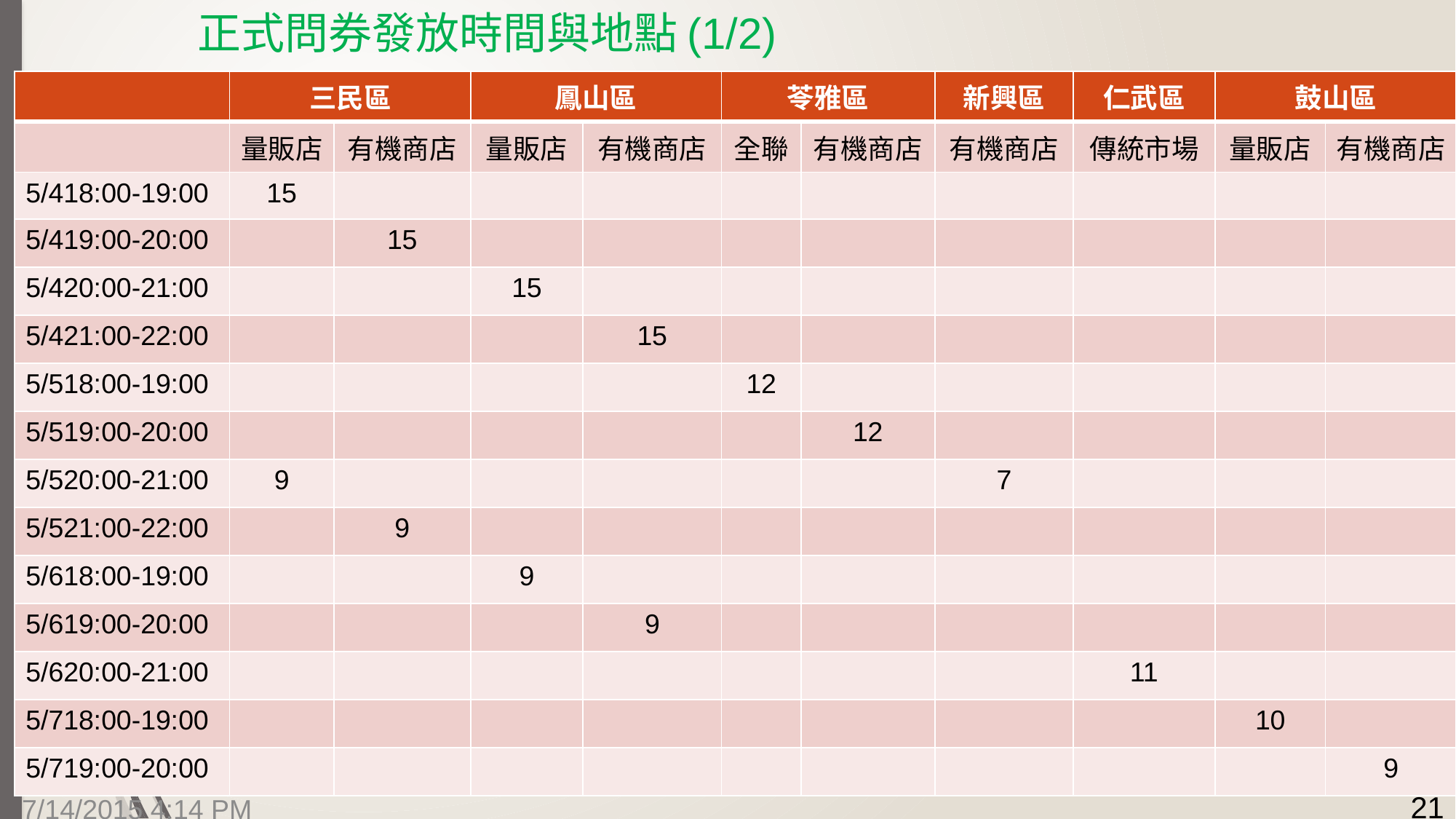

# 正式問券發放時間與地點(1/2)
|  | 三民區 |  | 鳳山區 |  | 苓雅區 |  | 新興區 | 仁武區 | 鼓山區 |  |
| --- | --- | --- | --- | --- | --- | --- | --- | --- | --- | --- |
|  | 量販店 | 有機商店 | 量販店 | 有機商店 | 全聯 | 有機商店 | 有機商店 | 傳統市場 | 量販店 | 有機商店 |
| 5/418:00-19:00 | 15 |  |  |  |  |  |  |  |  |  |
| 5/419:00-20:00 |  | 15 |  |  |  |  |  |  |  |  |
| 5/420:00-21:00 |  |  | 15 |  |  |  |  |  |  |  |
| 5/421:00-22:00 |  |  |  | 15 |  |  |  |  |  |  |
| 5/518:00-19:00 |  |  |  |  | 12 |  |  |  |  |  |
| 5/519:00-20:00 |  |  |  |  |  | 12 |  |  |  |  |
| 5/520:00-21:00 | 9 |  |  |  |  |  | 7 |  |  |  |
| 5/521:00-22:00 |  | 9 |  |  |  |  |  |  |  |  |
| 5/618:00-19:00 |  |  | 9 |  |  |  |  |  |  |  |
| 5/619:00-20:00 |  |  |  | 9 |  |  |  |  |  |  |
| 5/620:00-21:00 |  |  |  |  |  |  |  | 11 |  |  |
| 5/718:00-19:00 |  |  |  |  |  |  |  |  | 10 |  |
| 5/719:00-20:00 |  |  |  |  |  |  |  |  |  | 9 |
7/14/2015 4:14 PM
21